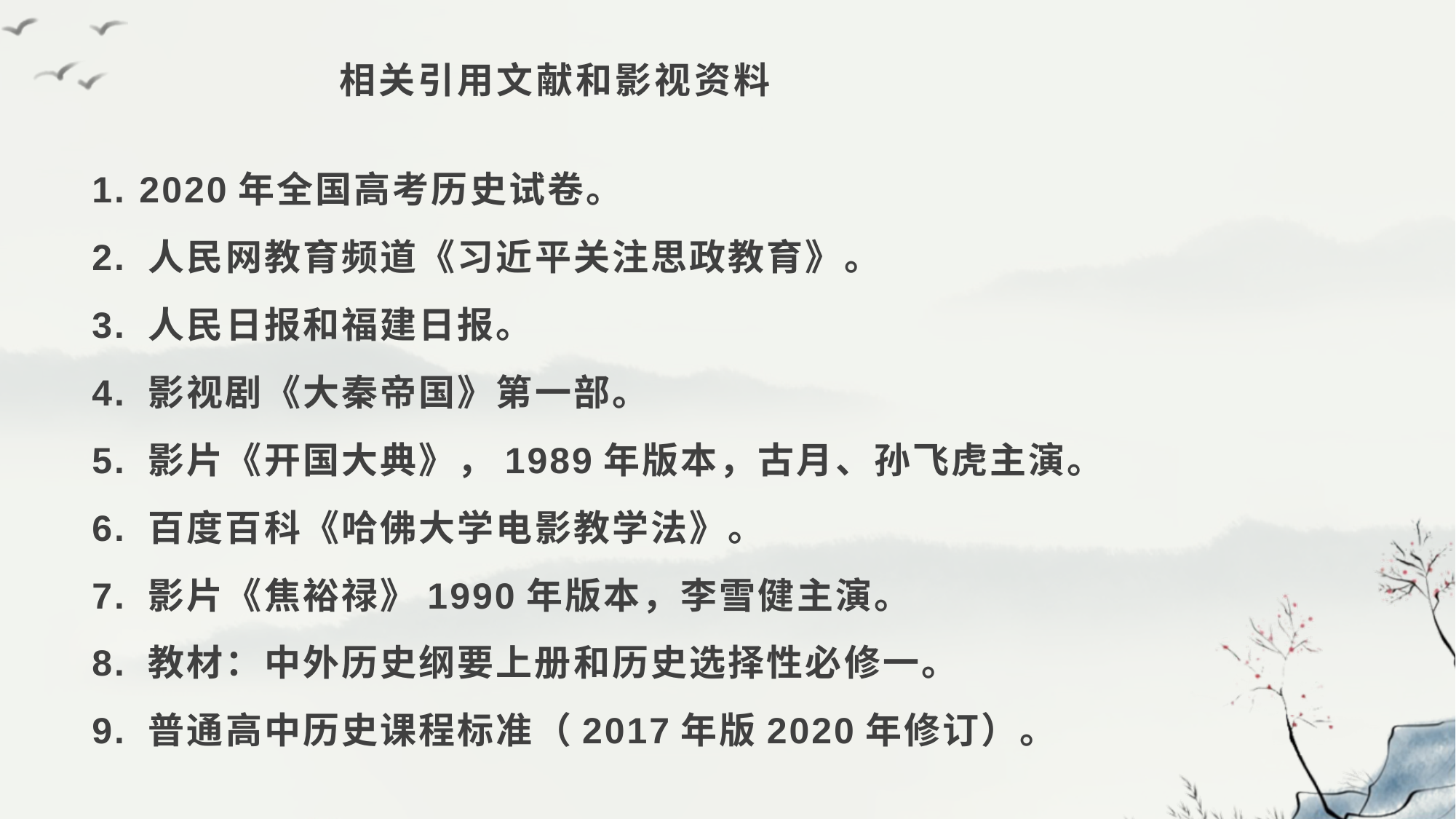

# 相关引用文献和影视资料

1. 2020年全国高考历史试卷。
2. 人民网教育频道《习近平关注思政教育》。
3. 人民日报和福建日报。
4. 影视剧《大秦帝国》第一部。
5. 影片《开国大典》，1989年版本，古月、孙飞虎主演。
6. 百度百科《哈佛大学电影教学法》。
7. 影片《焦裕禄》1990年版本，李雪健主演。
8. 教材：中外历史纲要上册和历史选择性必修一。
9. 普通高中历史课程标准（2017年版2020年修订）。